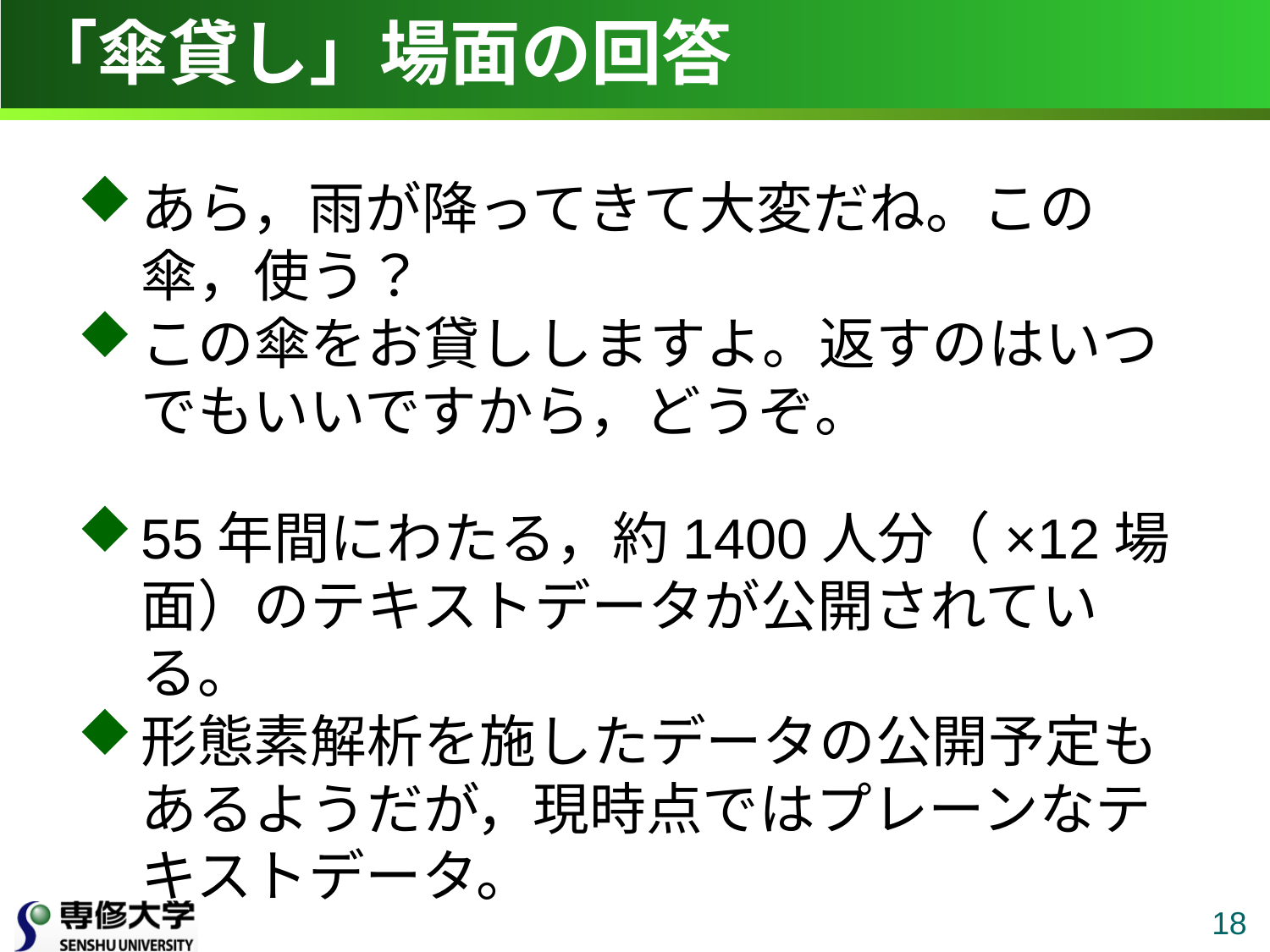

# 「傘貸し」場面の回答
あら，雨が降ってきて大変だね。この傘，使う？
この傘をお貸ししますよ。返すのはいつでもいいですから，どうぞ。
55年間にわたる，約1400人分（×12場面）のテキストデータが公開されている。
形態素解析を施したデータの公開予定もあるようだが，現時点ではプレーンなテキストデータ。
18